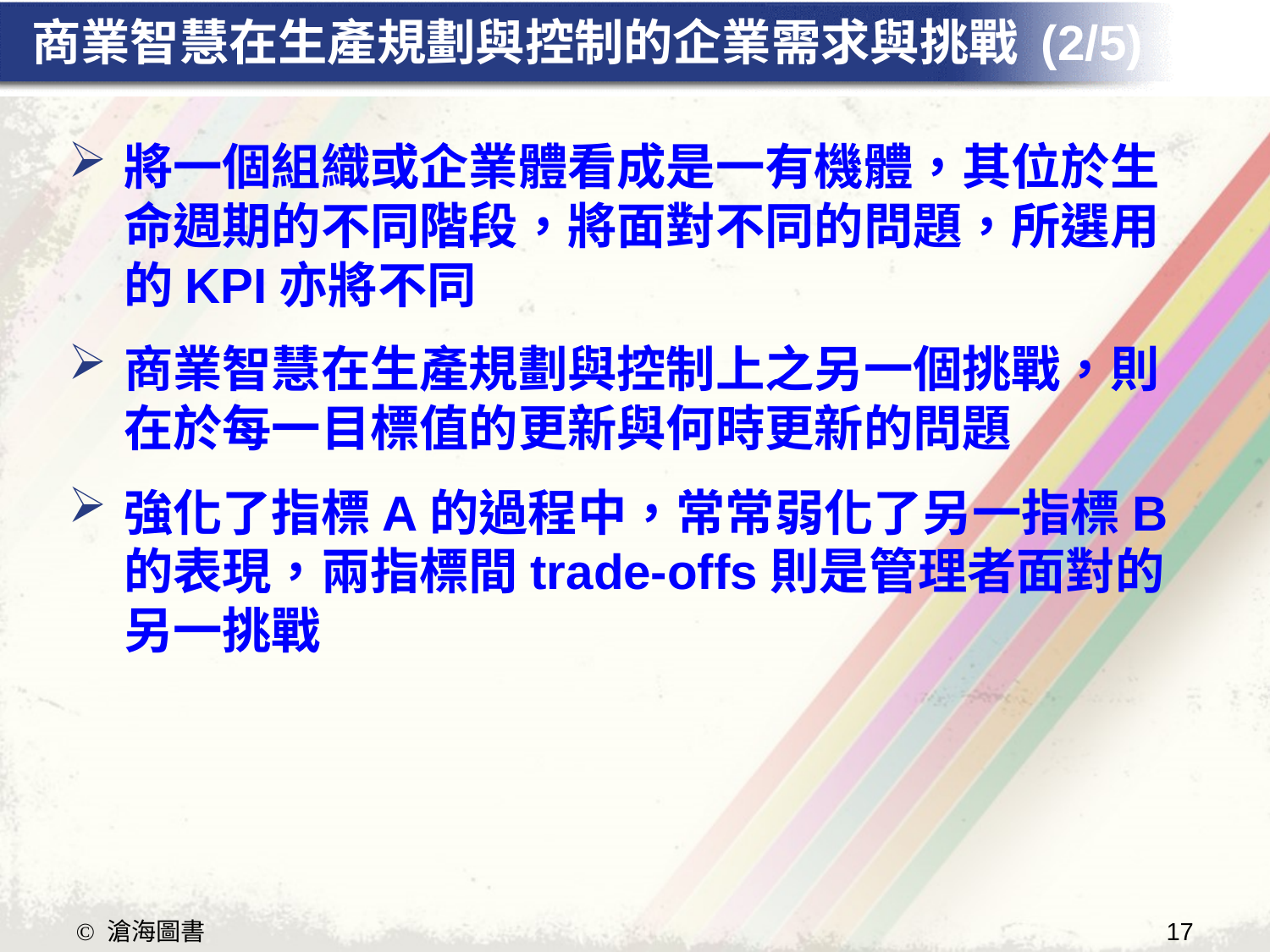

# 商業智慧在生產規劃與控制的企業需求與挑戰 (2/5)
將一個組織或企業體看成是一有機體，其位於生命週期的不同階段，將面對不同的問題，所選用的KPI亦將不同
商業智慧在生產規劃與控制上之另一個挑戰，則在於每一目標值的更新與何時更新的問題
強化了指標A的過程中，常常弱化了另一指標B的表現，兩指標間trade-offs則是管理者面對的另一挑戰

17